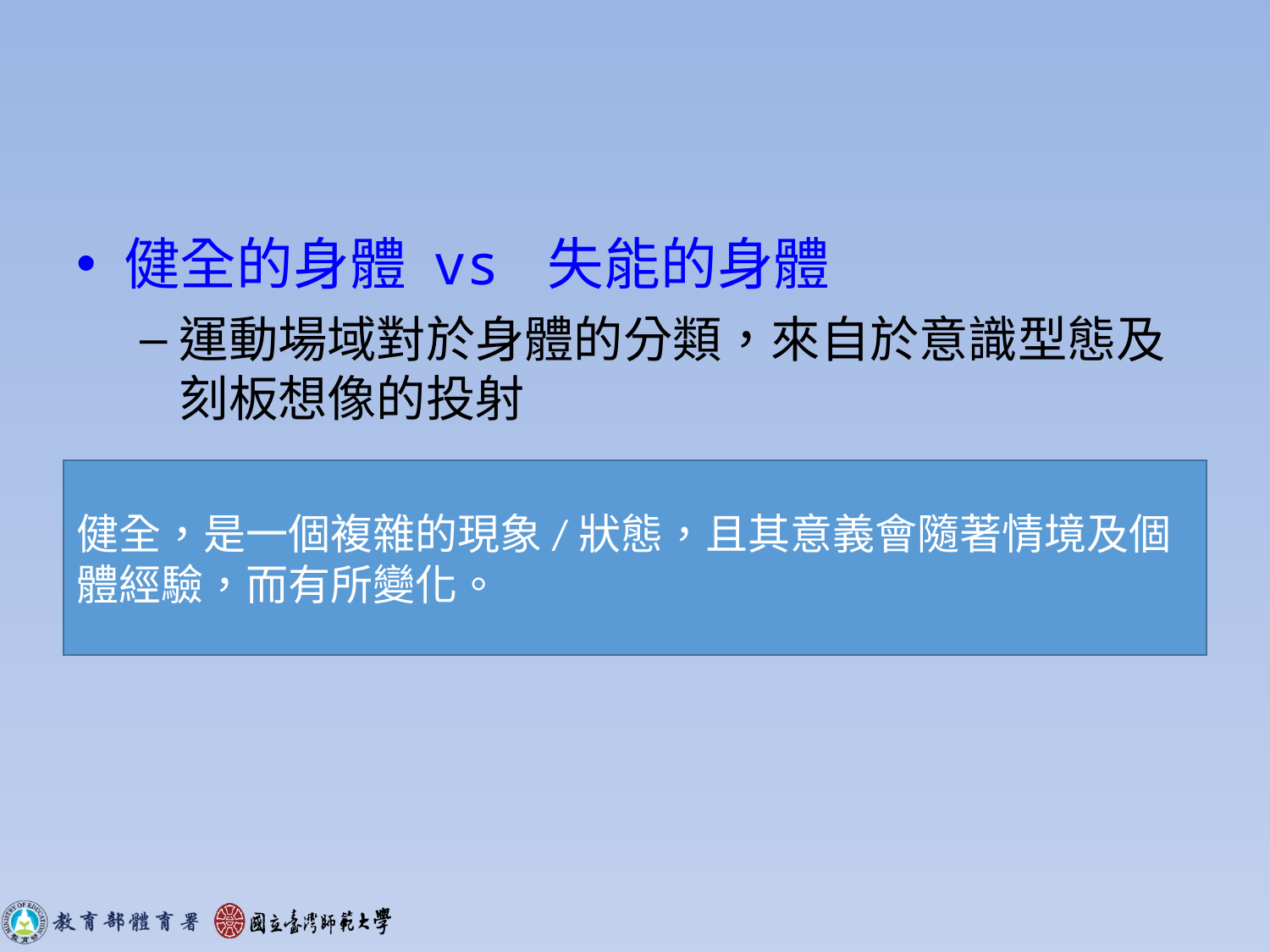

#
健全的身體 vs 失能的身體
運動場域對於身體的分類，來自於意識型態及刻板想像的投射

健全，是一個複雜的現象/狀態，且其意義會隨著情境及個體經驗，而有所變化。